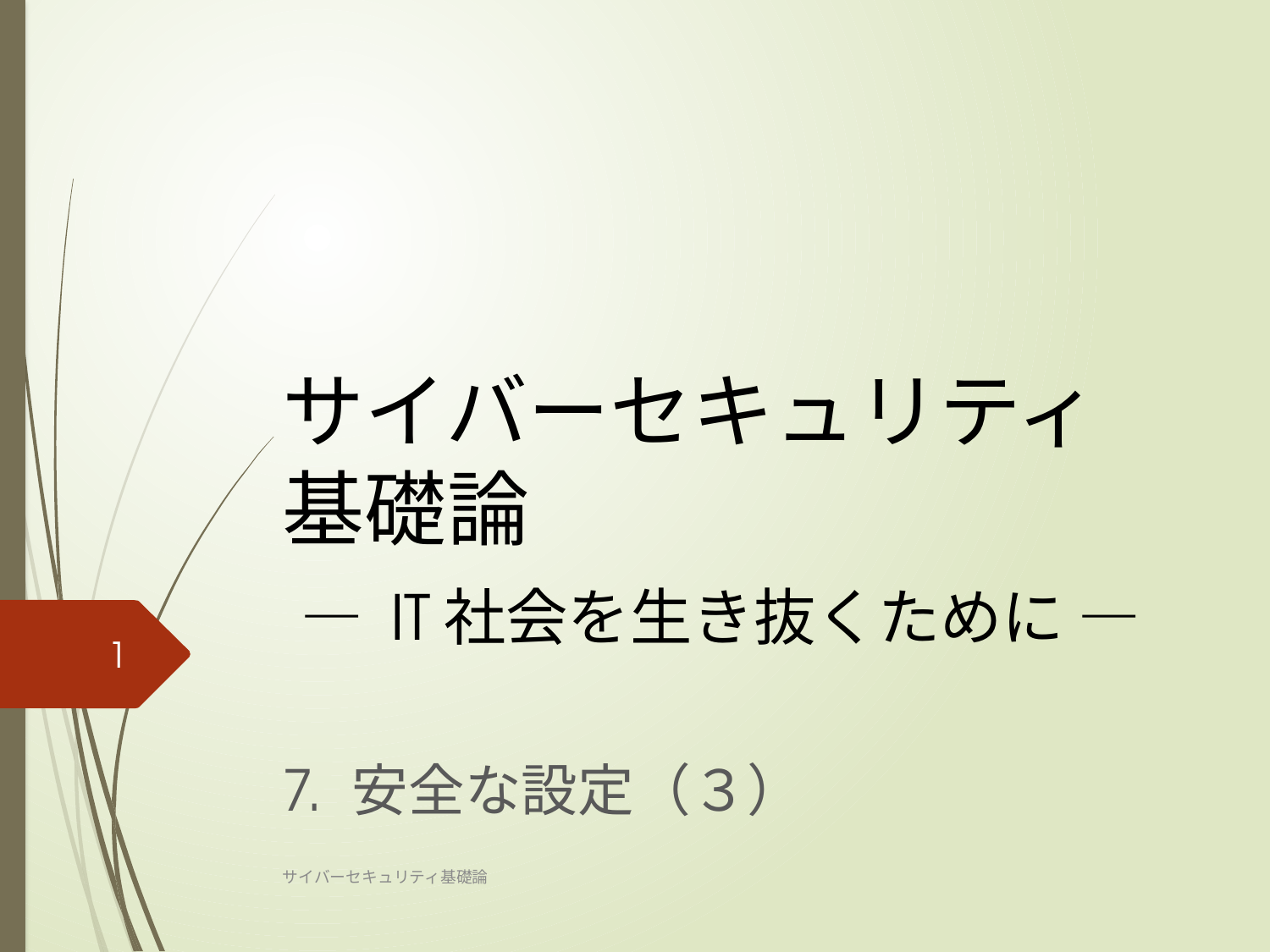

# サイバーセキュリティ基礎論 ― IT社会を生き抜くために ―
1

7. 安全な設定（３）

サイバーセキュリティ基礎論